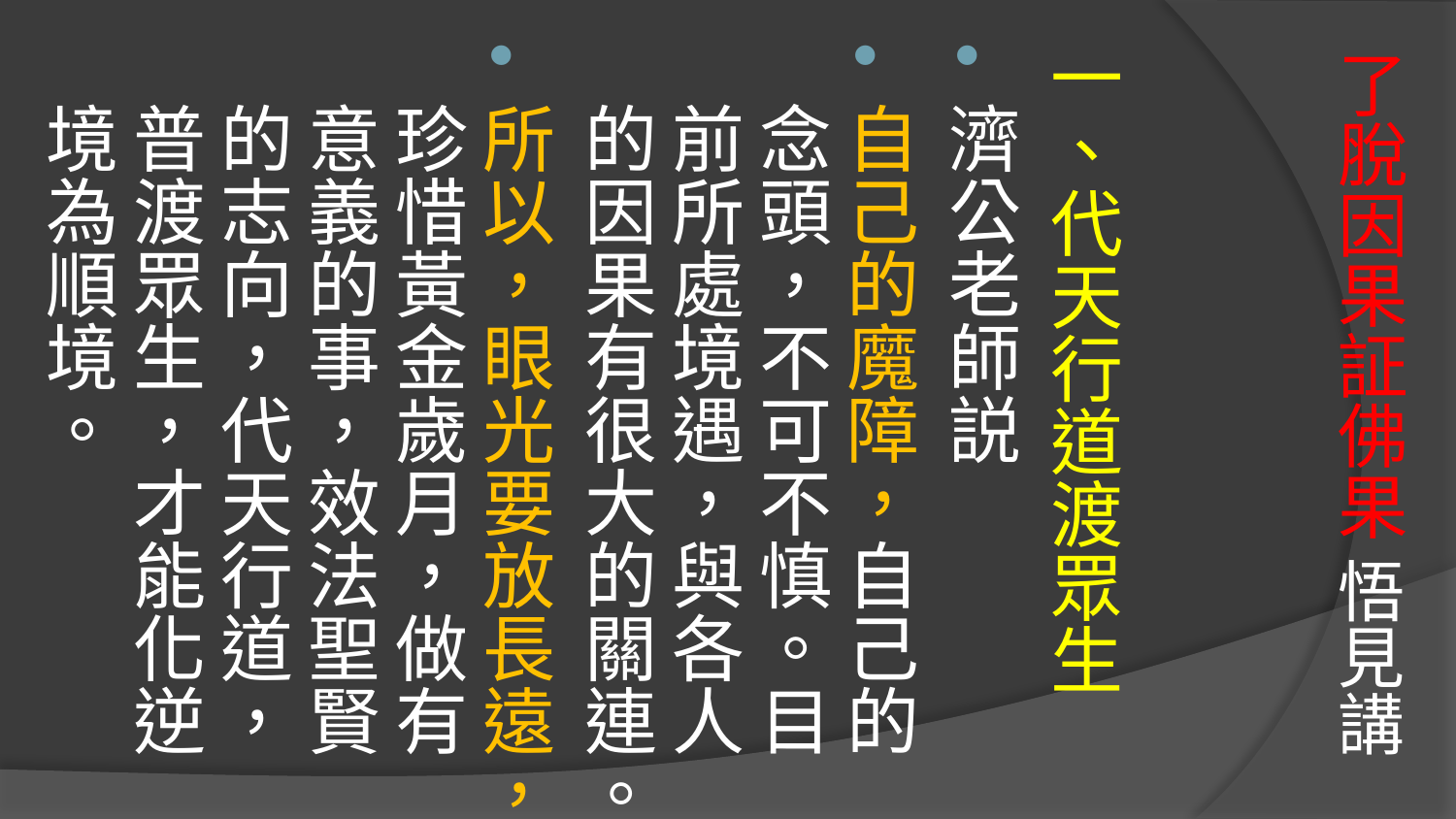

# 了脫因果証佛果 悟見講
一、代天行道渡眾生
濟公老師説
自己的魔障，自己的念頭，不可不慎。目前所處境遇，與各人的因果有很大的關連。
所以，眼光要放長遠，珍惜黃金歲月，做有意義的事，效法聖賢的志向，代天行道，普渡眾生，才能化逆境為順境。